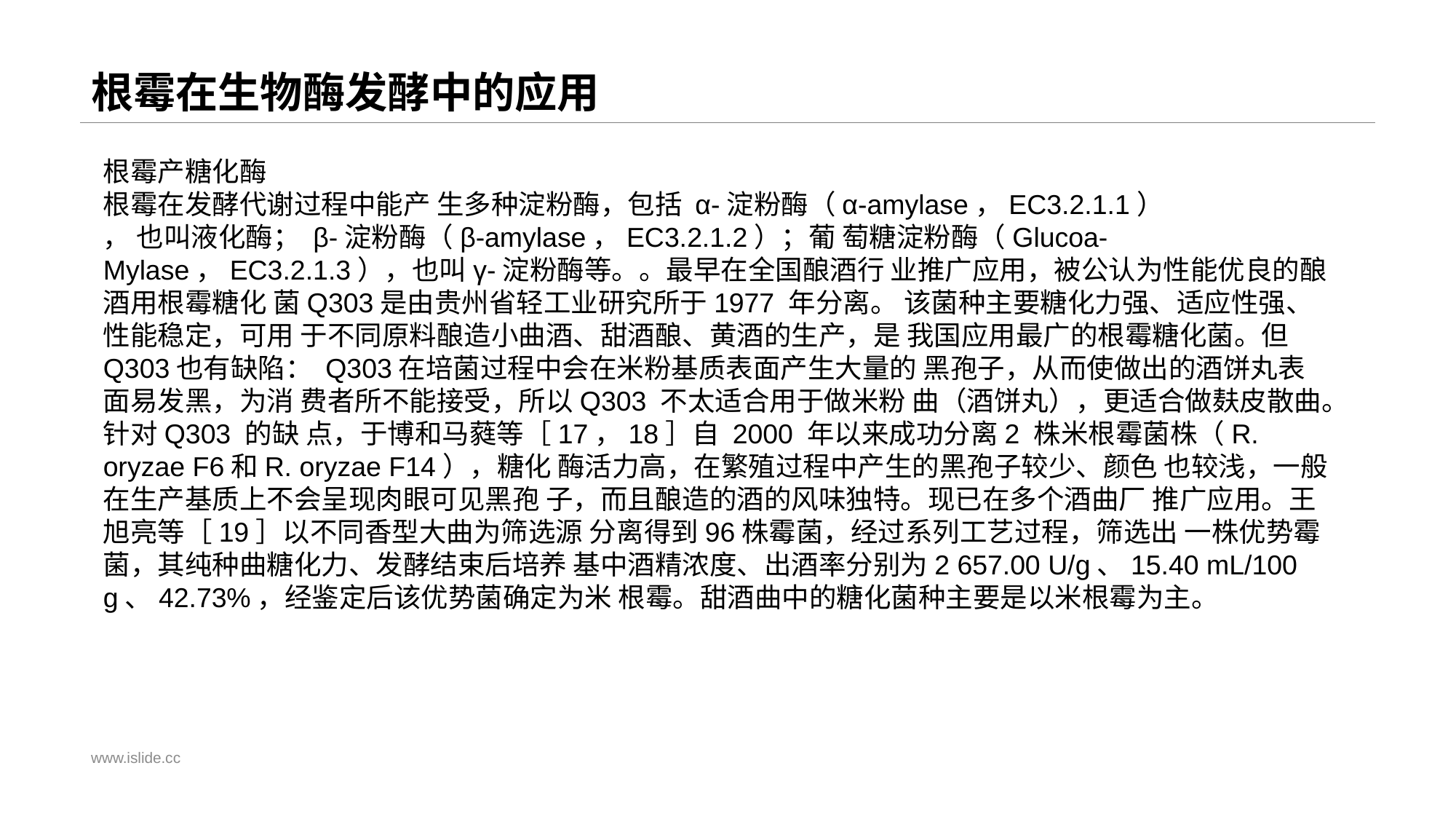

# 根霉在生物酶发酵中的应用
根霉产糖化酶
根霉在发酵代谢过程中能产 生多种淀粉酶，包括 α-淀粉酶（α-amylase，EC3.2.1.1）
， 也叫液化酶； β-淀粉酶（β-amylase，EC3.2.1.2）；葡 萄糖淀粉酶（Glucoa-Mylase，EC3.2.1.3），也叫γ-淀粉酶等。。最早在全国酿酒行 业推广应用，被公认为性能优良的酿酒用根霉糖化 菌Q303是由贵州省轻工业研究所于1977 年分离。 该菌种主要糖化力强、适应性强、性能稳定，可用 于不同原料酿造小曲酒、甜酒酿、黄酒的生产，是 我国应用最广的根霉糖化菌。但Q303也有缺陷： Q303在培菌过程中会在米粉基质表面产生大量的 黑孢子，从而使做出的酒饼丸表面易发黑，为消 费者所不能接受，所以Q303 不太适合用于做米粉 曲（酒饼丸），更适合做麸皮散曲。针对Q303 的缺 点，于博和马蕤等［17，18］自 2000 年以来成功分离2 株米根霉菌株（R. oryzae F6和R. oryzae F14），糖化 酶活力高，在繁殖过程中产生的黑孢子较少、颜色 也较浅，一般在生产基质上不会呈现肉眼可见黑孢 子，而且酿造的酒的风味独特。现已在多个酒曲厂 推广应用。王旭亮等［19］以不同香型大曲为筛选源 分离得到96株霉菌，经过系列工艺过程，筛选出 一株优势霉菌，其纯种曲糖化力、发酵结束后培养 基中酒精浓度、出酒率分别为2 657.00 U/g、15.40 mL/100 g、42.73%，经鉴定后该优势菌确定为米 根霉。甜酒曲中的糖化菌种主要是以米根霉为主。
www.islide.cc
55